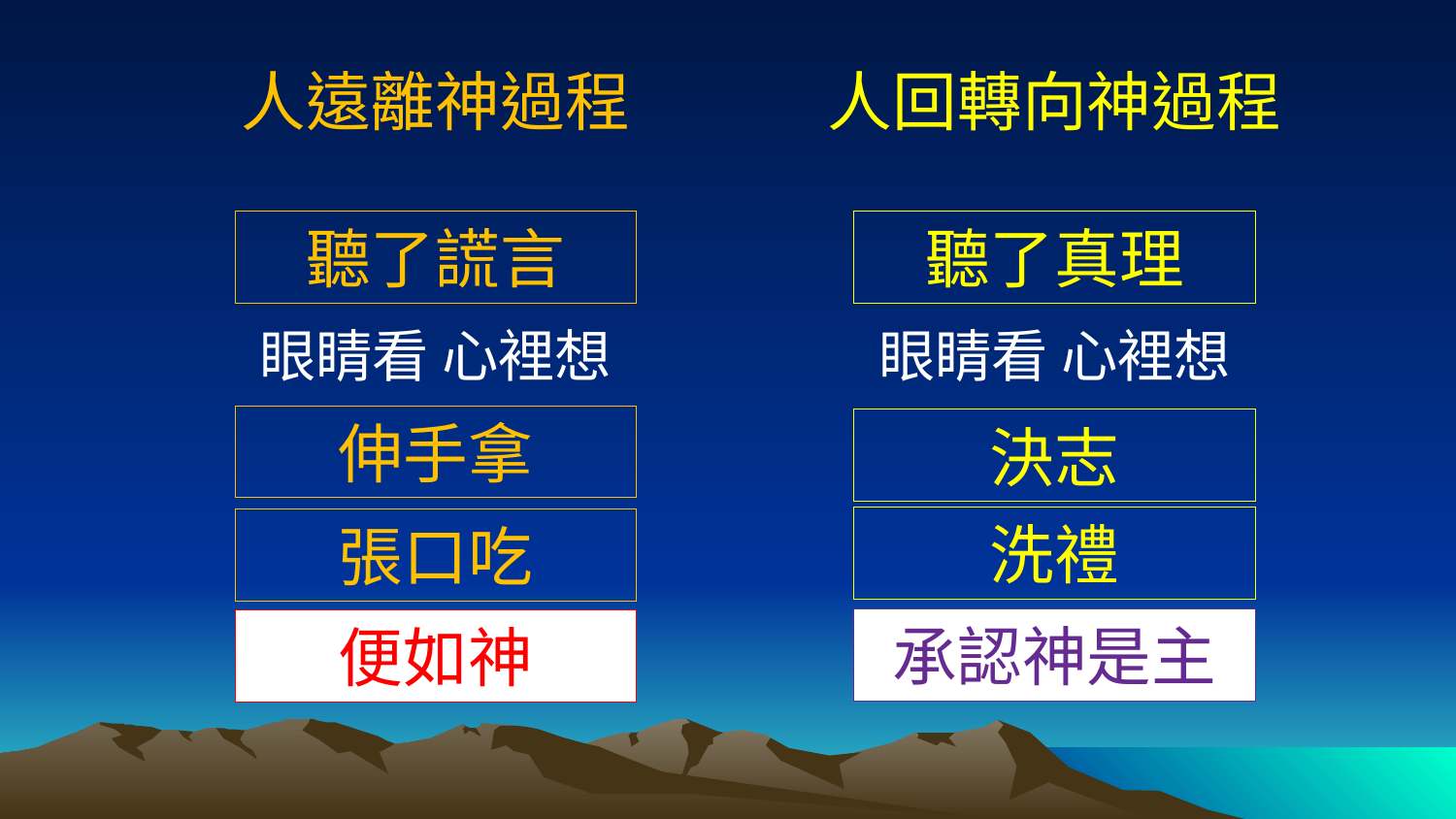

人遠離神過程
人回轉向神過程
聽了謊言
聽了真理
眼睛看 心裡想
眼睛看 心裡想
伸手拿
決志
洗禮
張口吃
承認神是主
便如神